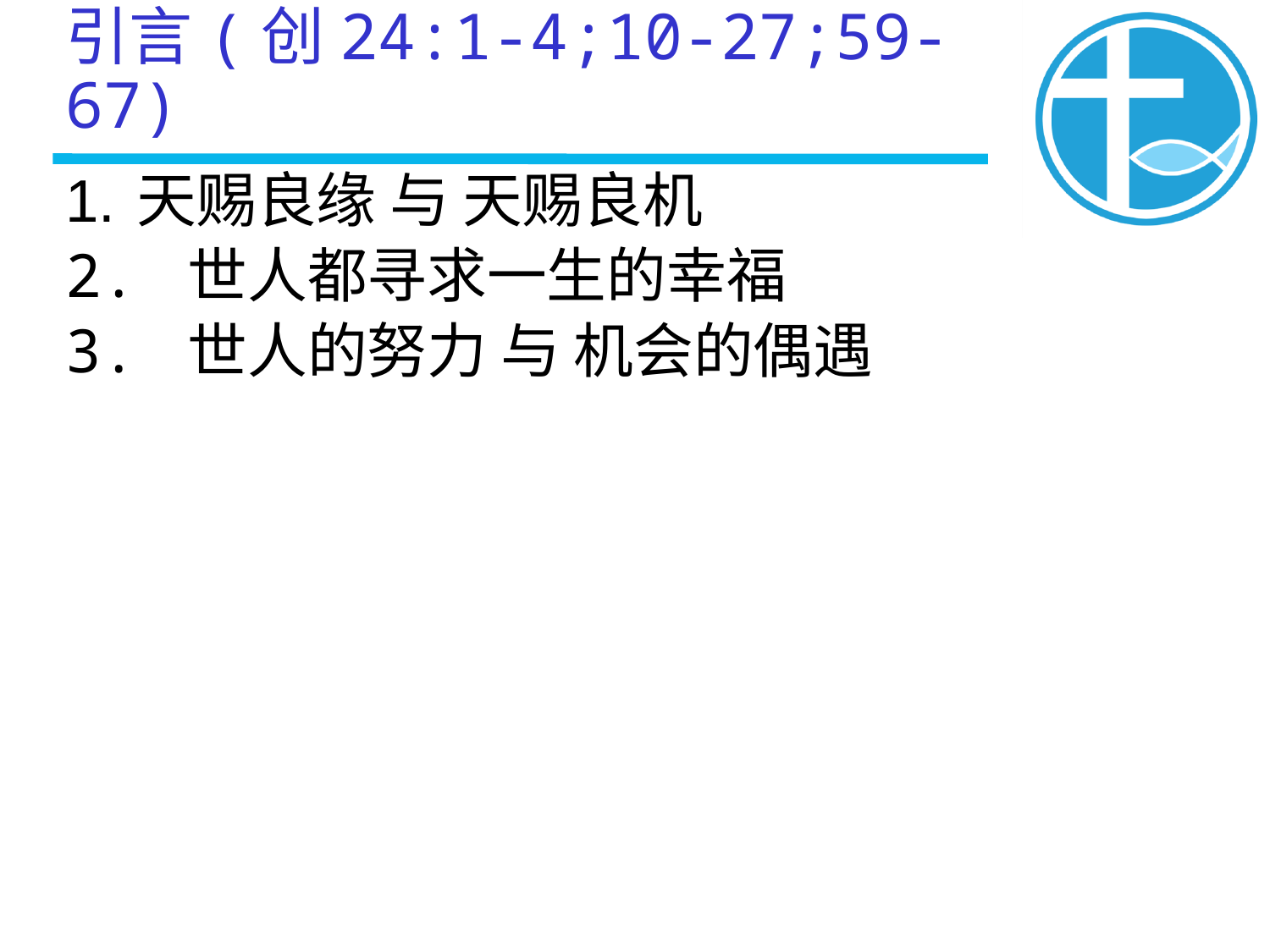

引言(创24:1-4;10-27;59-67)
天赐良缘 与 天赐良机
2. 世人都寻求一生的幸福
3. 世人的努力 与 机会的偶遇